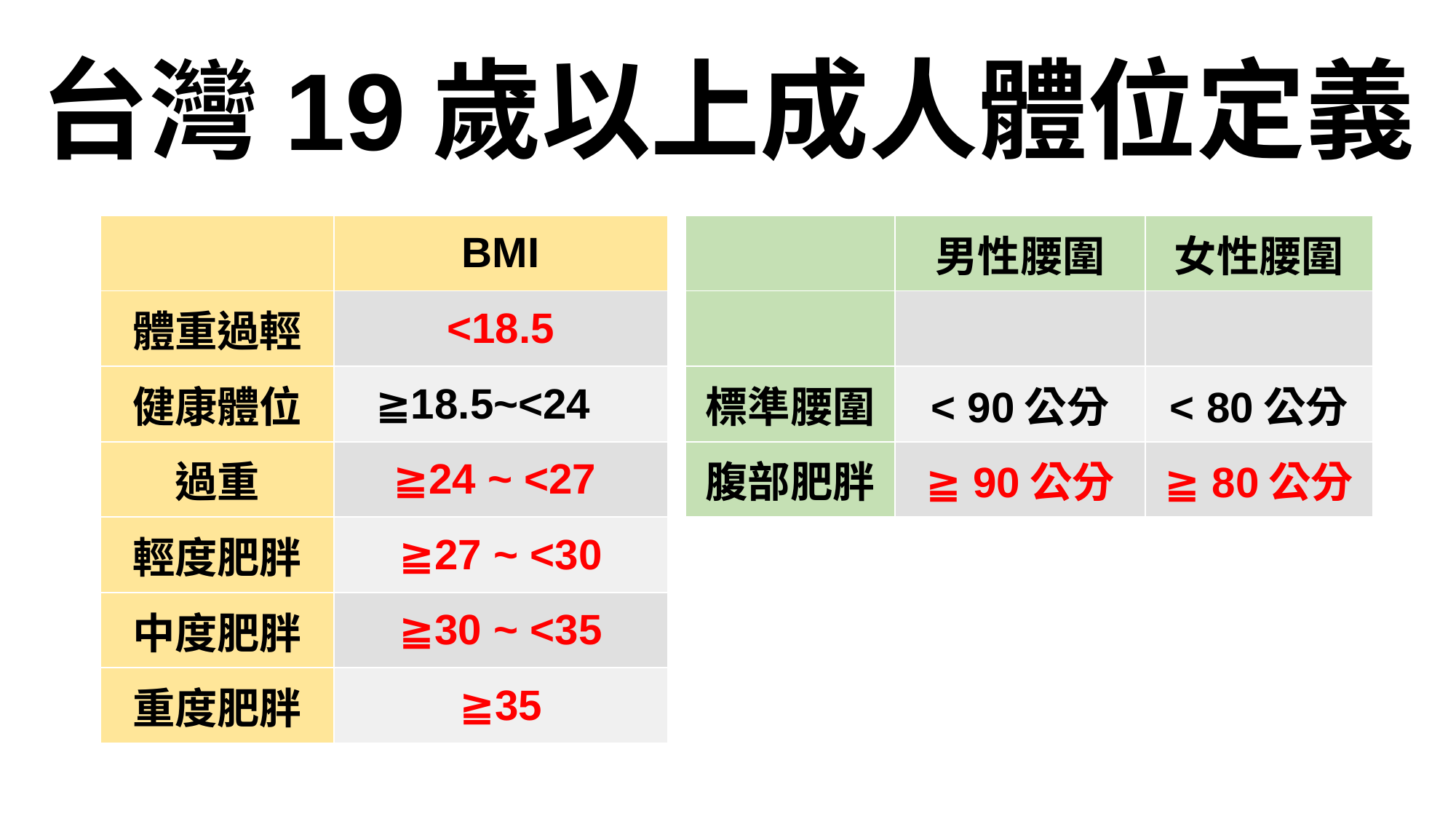

# 台灣19歲以上成人體位定義
|  | 男性腰圍 | 女性腰圍 |
| --- | --- | --- |
|  |  |  |
| 標準腰圍 | < 90公分 | < 80公分 |
| 腹部肥胖 | ≧ 90公分 | ≧ 80公分 |
|  |  |  |
|  |  |  |
|  |  |  |
|  | BMI |
| --- | --- |
| 體重過輕 | <18.5 |
| 健康體位 | ≧18.5~<24 |
| 過重 | ≧24 ~ <27 |
| 輕度肥胖 | ≧27 ~ <30 |
| 中度肥胖 | ≧30 ~ <35 |
| 重度肥胖 | ≧35 |